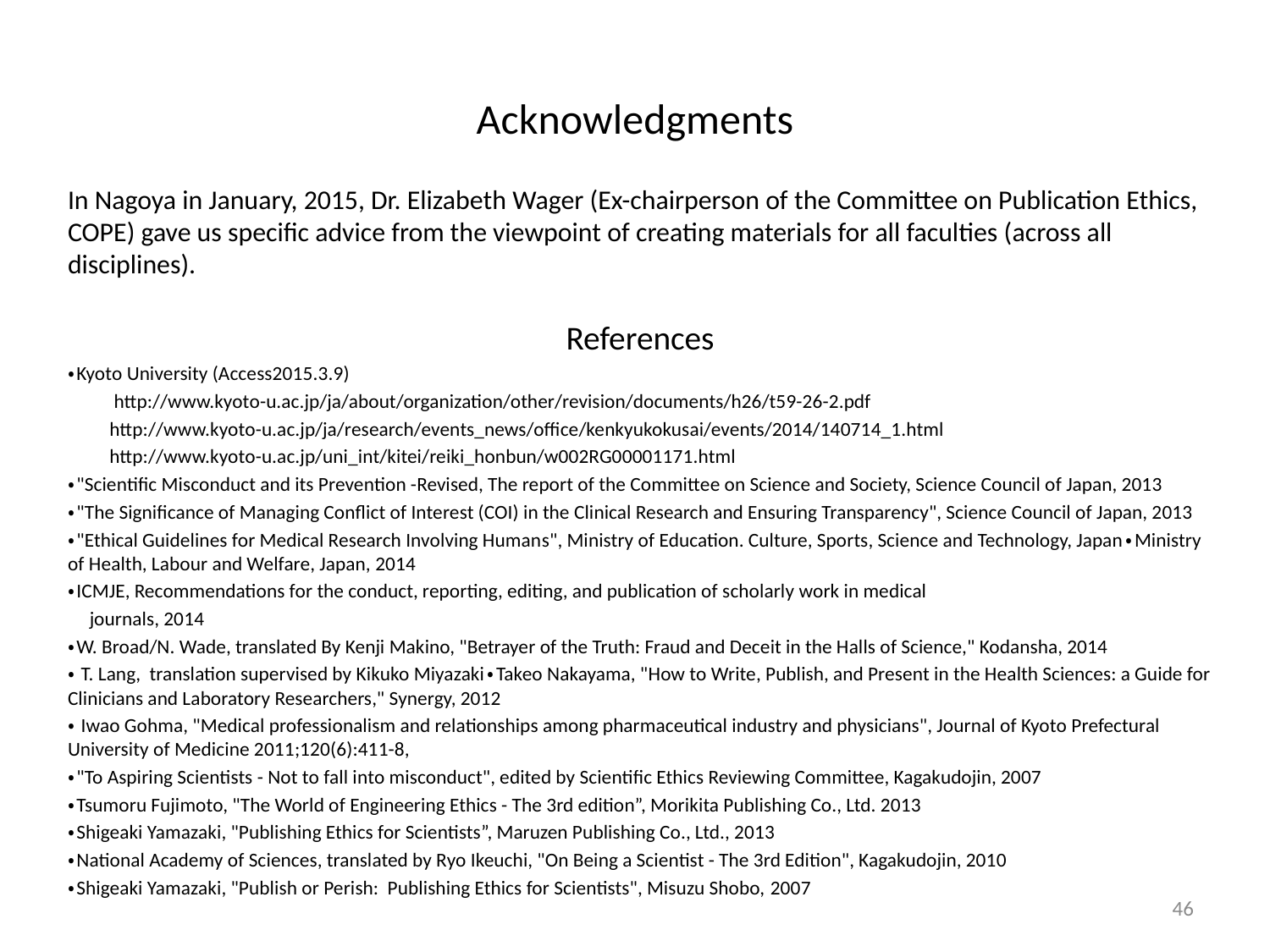

# Acknowledgments
In Nagoya in January, 2015, Dr. Elizabeth Wager (Ex-chairperson of the Committee on Publication Ethics, COPE) gave us specific advice from the viewpoint of creating materials for all faculties (across all disciplines).

References
・Kyoto University (Access2015.3.9)
　　 http://www.kyoto-u.ac.jp/ja/about/organization/other/revision/documents/h26/t59-26-2.pdf
　　http://www.kyoto-u.ac.jp/ja/research/events_news/office/kenkyukokusai/events/2014/140714_1.html
　　http://www.kyoto-u.ac.jp/uni_int/kitei/reiki_honbun/w002RG00001171.html
・"Scientific Misconduct and its Prevention -Revised, The report of the Committee on Science and Society, Science Council of Japan, 2013
・"The Significance of Managing Conflict of Interest (COI) in the Clinical Research and Ensuring Transparency", Science Council of Japan, 2013
・"Ethical Guidelines for Medical Research Involving Humans", Ministry of Education. Culture, Sports, Science and Technology, Japan・Ministry of Health, Labour and Welfare, Japan, 2014
・ICMJE, Recommendations for the conduct, reporting, editing, and publication of scholarly work in medical
　journals, 2014
・W. Broad/N. Wade, translated By Kenji Makino, "Betrayer of the Truth: Fraud and Deceit in the Halls of Science," Kodansha, 2014
・ T. Lang,  translation supervised by Kikuko Miyazaki・Takeo Nakayama, "How to Write, Publish, and Present in the Health Sciences: a Guide for Clinicians and Laboratory Researchers," Synergy, 2012
・ Iwao Gohma, "Medical professionalism and relationships among pharmaceutical industry and physicians", Journal of Kyoto Prefectural University of Medicine 2011;120(6):411-8,
・"To Aspiring Scientists - Not to fall into misconduct", edited by Scientific Ethics Reviewing Committee, Kagakudojin, 2007
・Tsumoru Fujimoto, "The World of Engineering Ethics - The 3rd edition”, Morikita Publishing Co., Ltd. 2013
・Shigeaki Yamazaki, "Publishing Ethics for Scientists”, Maruzen Publishing Co., Ltd., 2013
・National Academy of Sciences, translated by Ryo Ikeuchi, "On Being a Scientist - The 3rd Edition", Kagakudojin, 2010
・Shigeaki Yamazaki, "Publish or Perish:  Publishing Ethics for Scientists", Misuzu Shobo, 2007

46